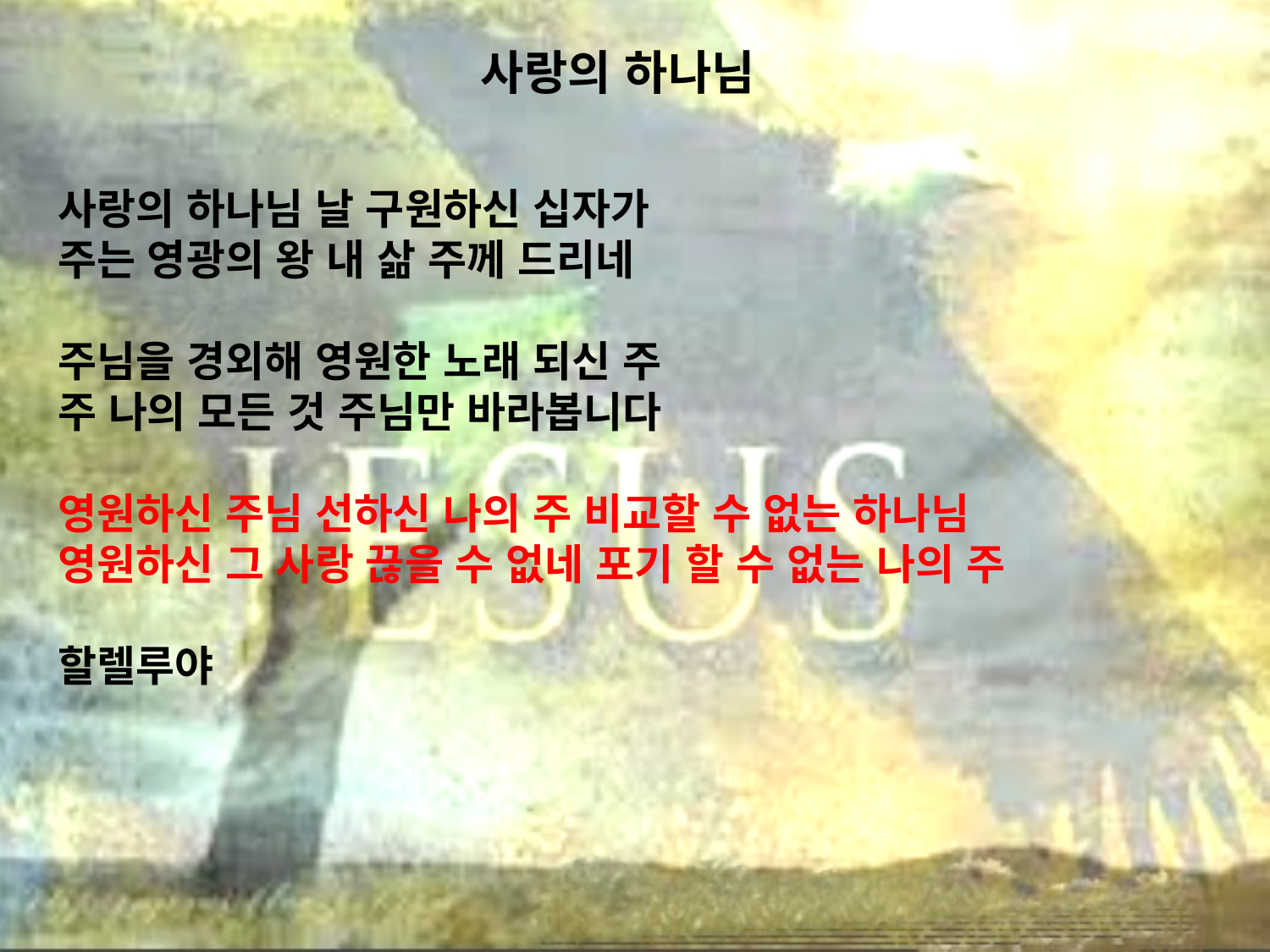

# 사랑의 하나님
사랑의 하나님 날 구원하신 십자가
주는 영광의 왕 내 삶 주께 드리네
주님을 경외해 영원한 노래 되신 주
주 나의 모든 것 주님만 바라봅니다
영원하신 주님 선하신 나의 주 비교할 수 없는 하나님
영원하신 그 사랑 끊을 수 없네 포기 할 수 없는 나의 주
할렐루야